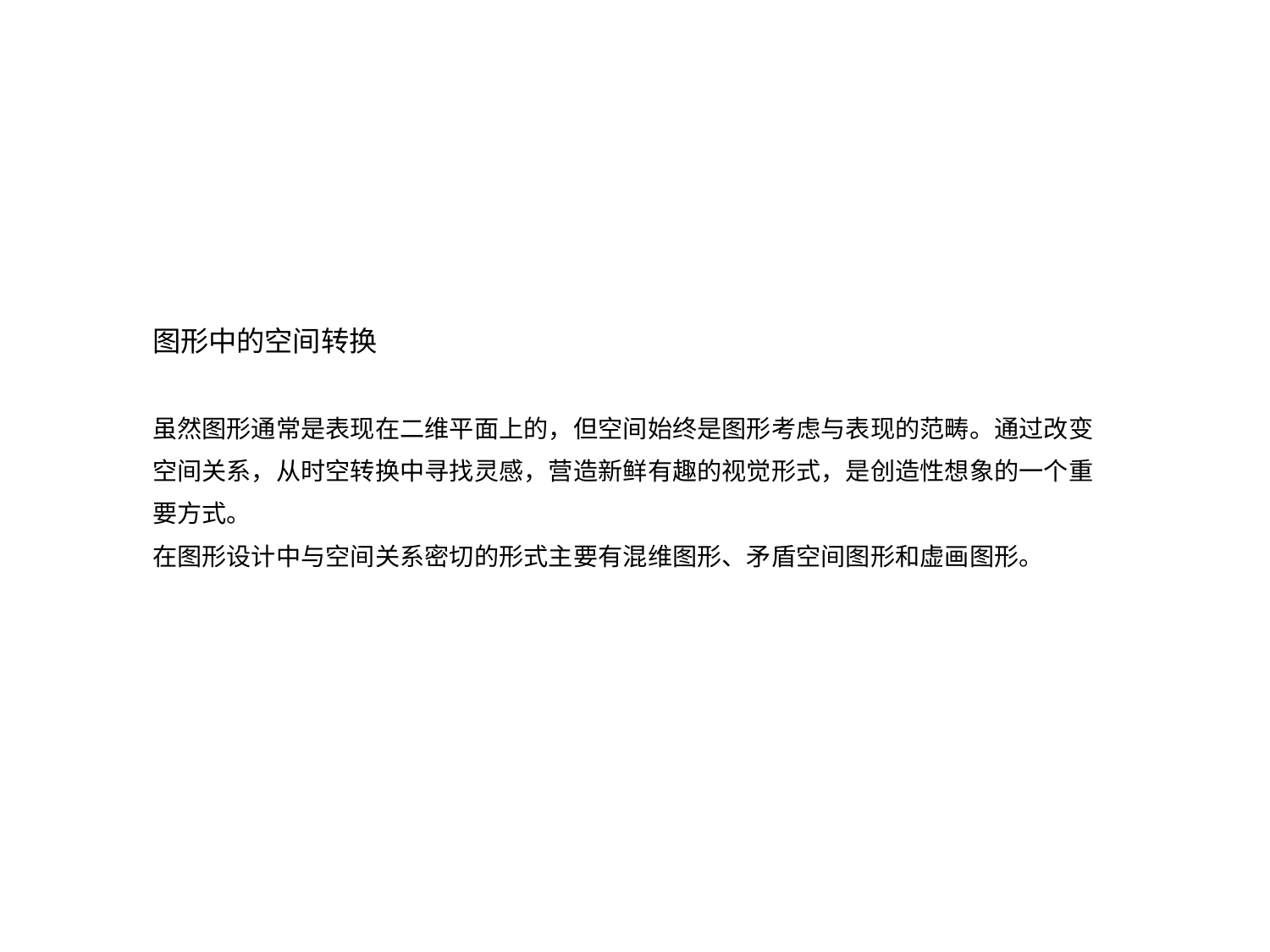

图形中的空间转换

虽然图形通常是表现在二维平面上的，但空间始终是图形考虑与表现的范畴。通过改变空间关系，从时空转换中寻找灵感，营造新鲜有趣的视觉形式，是创造性想象的一个重要方式。
在图形设计中与空间关系密切的形式主要有混维图形、矛盾空间图形和虚画图形。